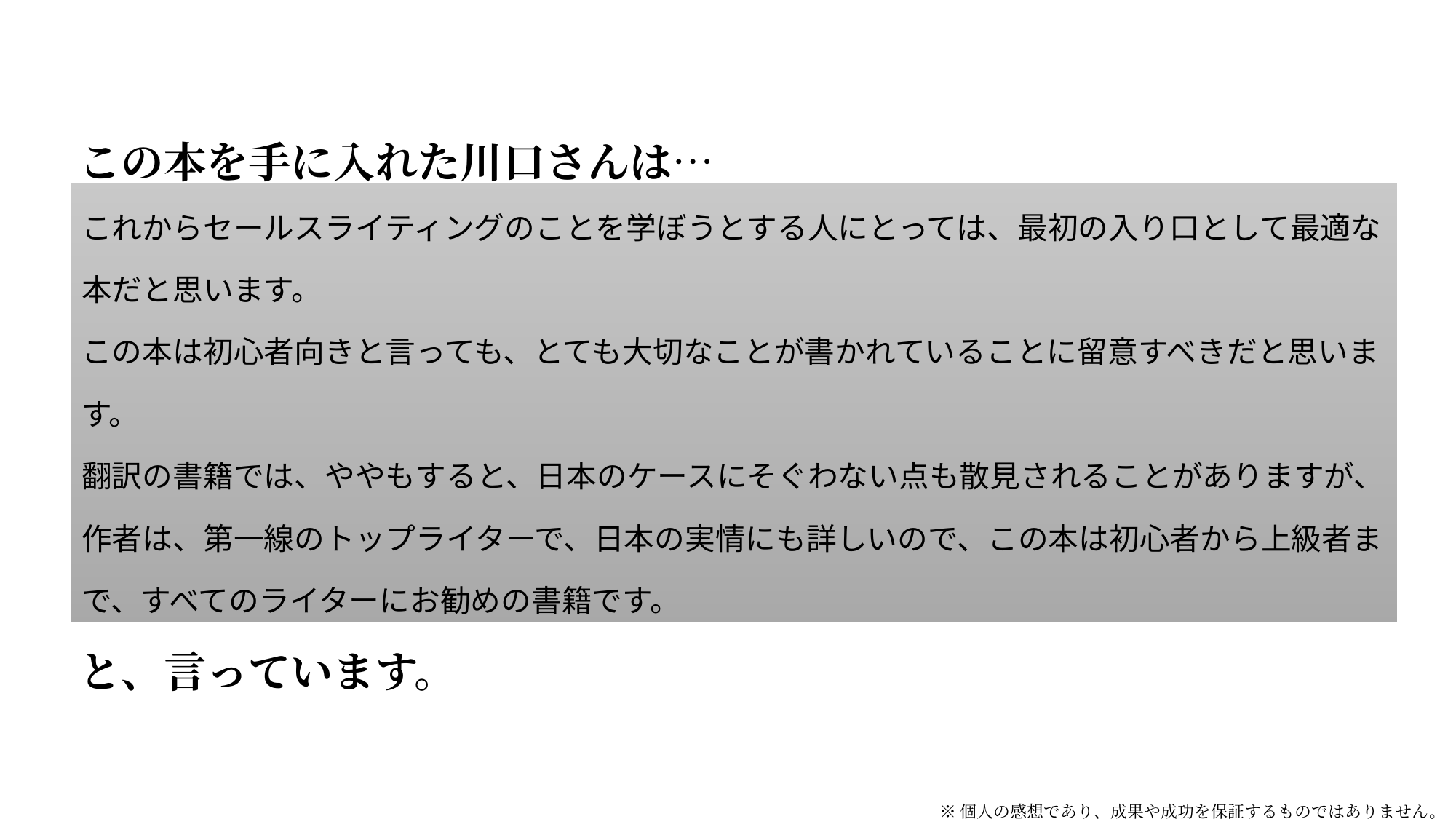

この本を手に入れた川口さんは…
・セールスライティングとは一体どういうものなのか？
・セールスライティングを学べば、キャリアがどうかわるのか？
・セールスライティングを学べば報酬はどうなるのか？
それを知るには、この本だけでいいと思います。
１冊で内容がまとまっているので、
セールスライティングを効率よく学べると思います…

と、言っています。
これからセールスライティングのことを学ぼうとする人にとっては、最初の入り口として最適な本だと思います。
この本は初心者向きと言っても、とても大切なことが書かれていることに留意すべきだと思います。
翻訳の書籍では、ややもすると、日本のケースにそぐわない点も散見されることがありますが、作者は、第一線のトップライターで、日本の実情にも詳しいので、この本は初心者から上級者まで、すべてのライターにお勧めの書籍です。

※個人の感想であり、成果や成功を保証するものではありません。